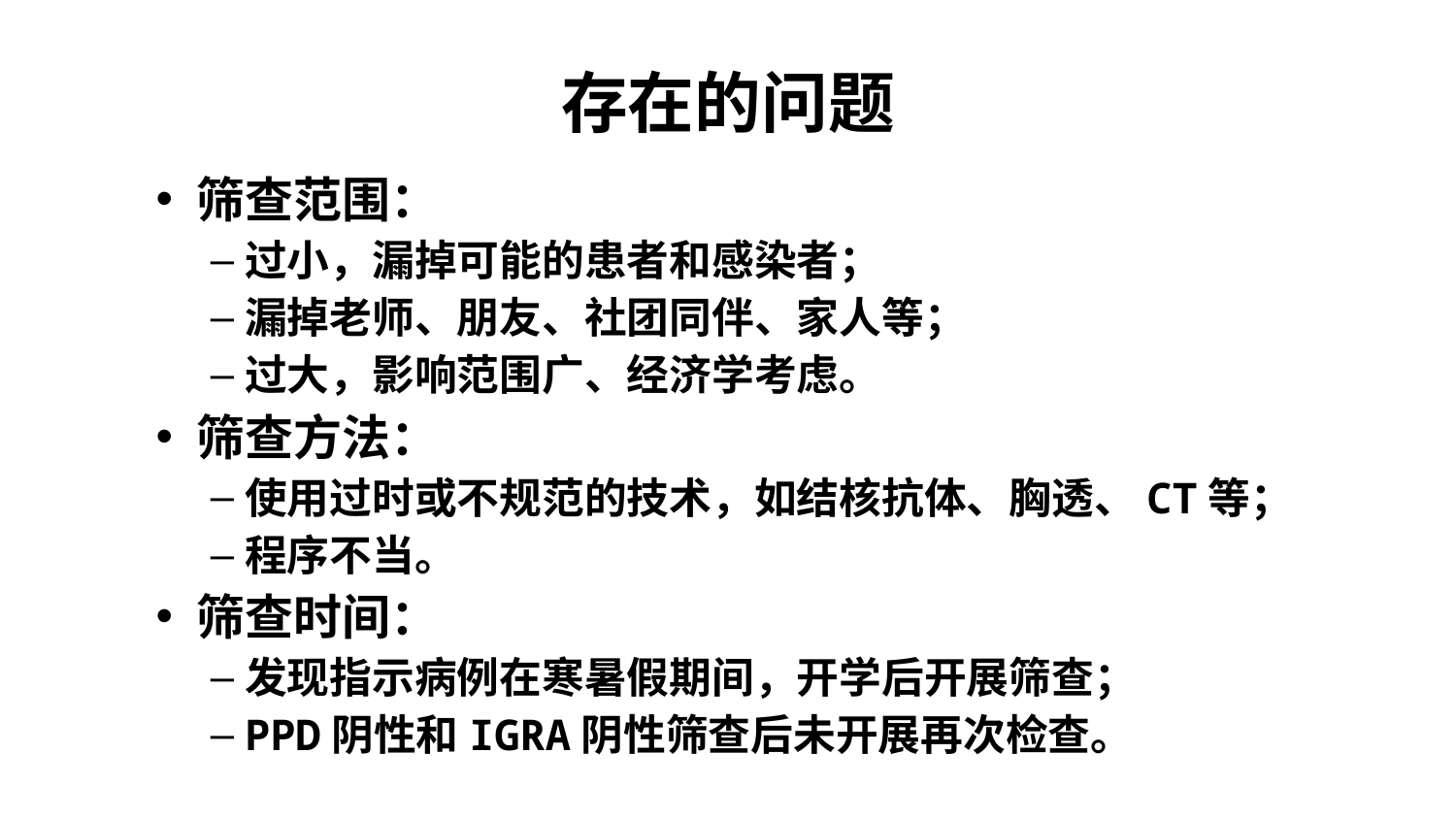

# 存在的问题
筛查范围：
过小，漏掉可能的患者和感染者；
漏掉老师、朋友、社团同伴、家人等；
过大，影响范围广、经济学考虑。
筛查方法：
使用过时或不规范的技术，如结核抗体、胸透、CT等；
程序不当。
筛查时间：
发现指示病例在寒暑假期间，开学后开展筛查；
PPD阴性和IGRA阴性筛查后未开展再次检查。
23